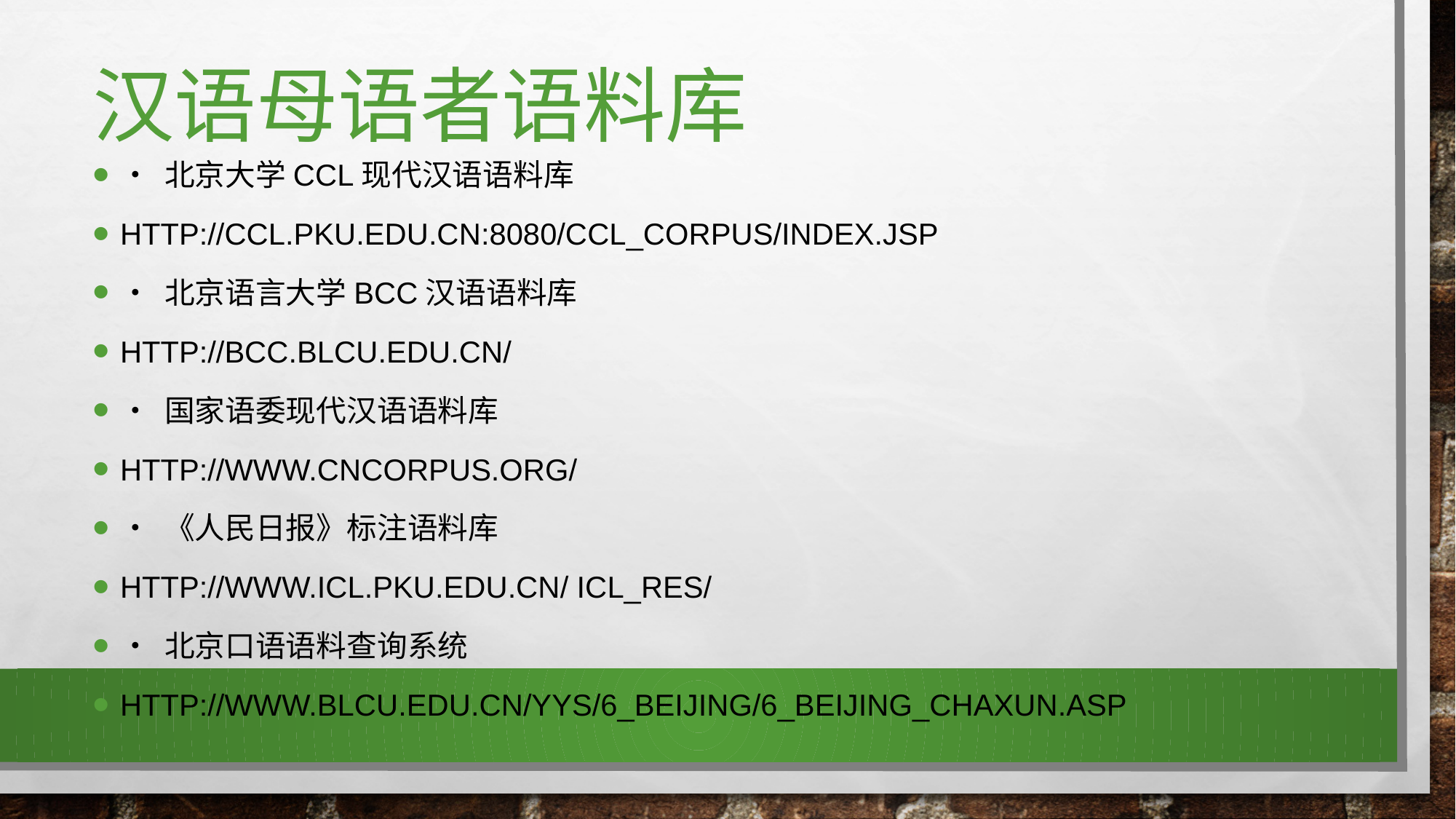

# 汉语母语者语料库

• 北京大学CCL现代汉语语料库
http://ccl.pku.edu.cn:8080/ccl_corpus/index.jsp
• 北京语言大学BCC汉语语料库
http://bcc.blcu.edu.cn/
• 国家语委现代汉语语料库
http://www.cncorpus.org/
• 《人民日报》标注语料库
http://www.icl.pku.edu.cn/ icl_res/
• 北京口语语料查询系统
http://www.blcu.edu.cn/yys/6_beijing/6_beijing_chaxun.asp